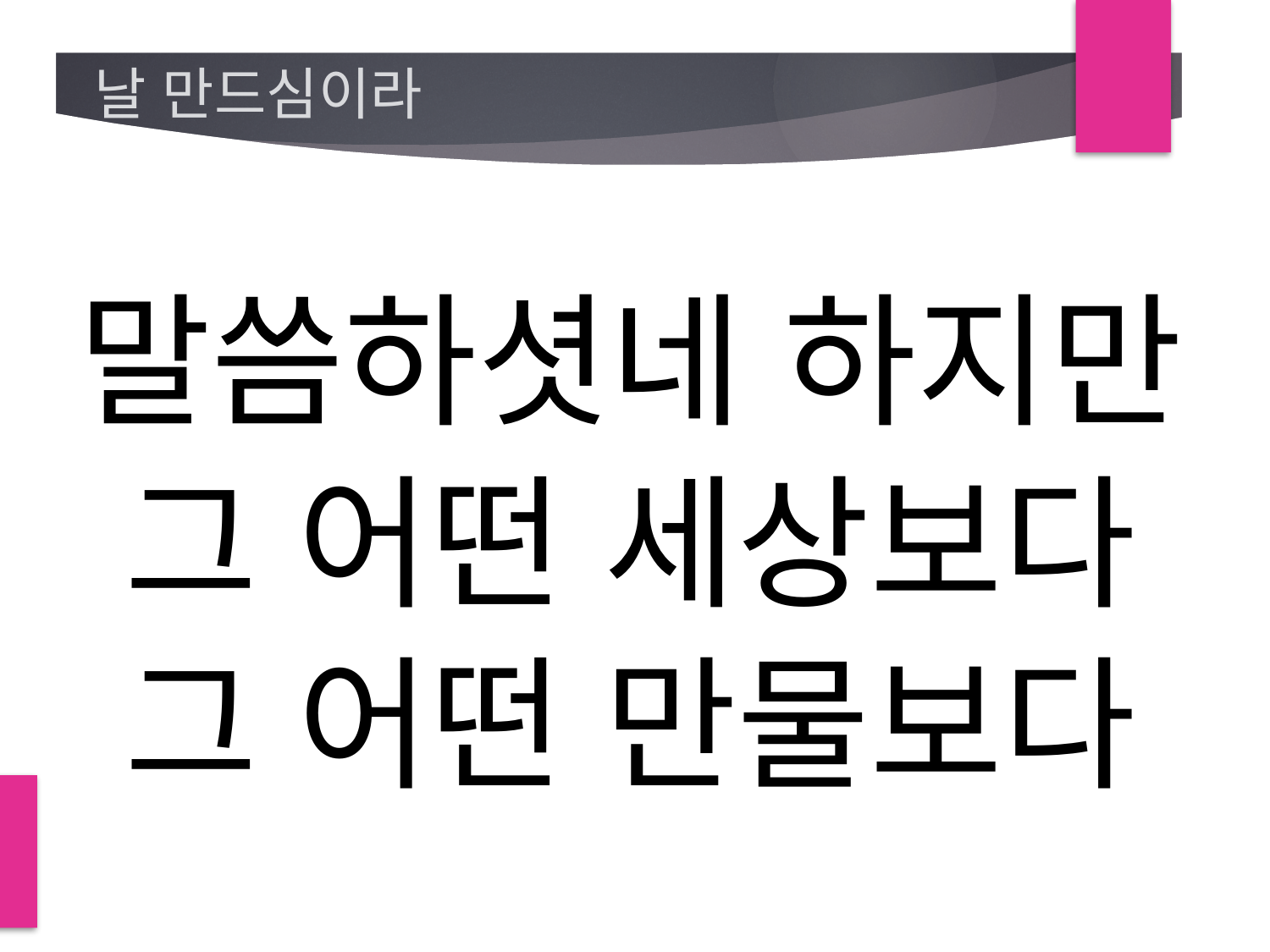

# 날 만드심이라
말씀하셧네 하지만
그 어떤 세상보다
그 어떤 만물보다